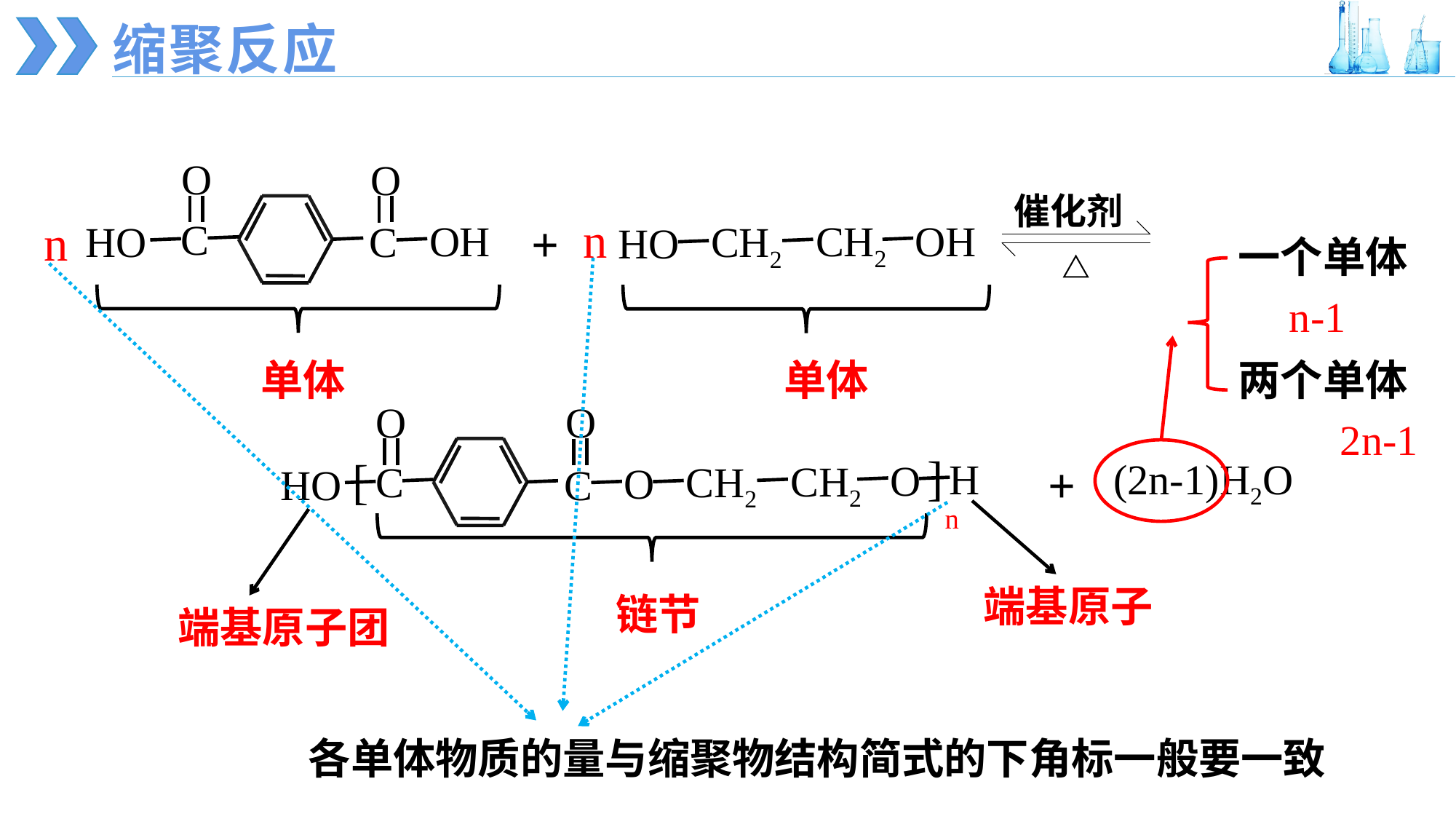

缩聚反应

O
O

C
OH
HO
C
催化剂

n
n
+
OH
CH2
CH2
HO
一个单体

n-1
单体
单体
两个单体
O
O

]
[
O
CH2
CH2
C
O
HO
C
n
H
2n-1

 (2n-1)H2O
+
端基原子
链节
端基原子团
各单体物质的量与缩聚物结构简式的下角标一般要一致